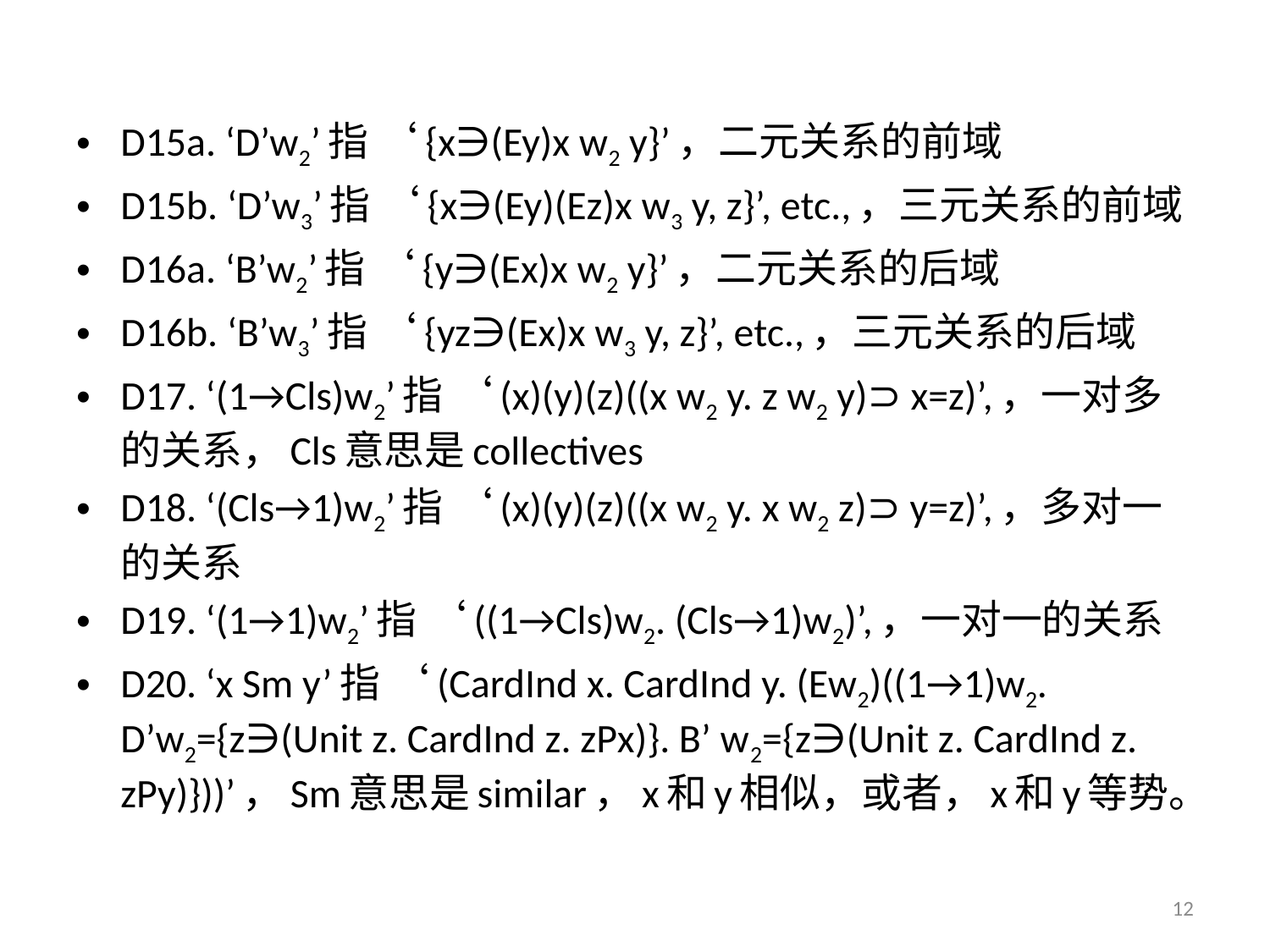

D15a. ‘D’w2’指 ‘{x∋(Ey)x w2 y}’，二元关系的前域
D15b. ‘D’w3’指 ‘{x∋(Ey)(Ez)x w3 y, z}’, etc.,，三元关系的前域
D16a. ‘B’w2’指 ‘{y∋(Ex)x w2 y}’，二元关系的后域
D16b. ‘B’w3’指 ‘{yz∋(Ex)x w3 y, z}’, etc.,，三元关系的后域
D17. ‘(1→Cls)w2’指 ‘(x)(y)(z)((x w2 y. z w2 y)⊃ x=z)’,，一对多的关系，Cls意思是collectives
D18. ‘(Cls→1)w2’指 ‘(x)(y)(z)((x w2 y. x w2 z)⊃ y=z)’,，多对一的关系
D19. ‘(1→1)w2’指 ‘((1→Cls)w2. (Cls→1)w2)’,，一对一的关系
D20. ‘x Sm y’指 ‘(CardInd x. CardInd y. (Ew2)((1→1)w2. D’w2={z∋(Unit z. CardInd z. zPx)}. B’ w2={z∋(Unit z. CardInd z. zPy)}))’，Sm意思是similar，x和y相似，或者，x和y等势。

12